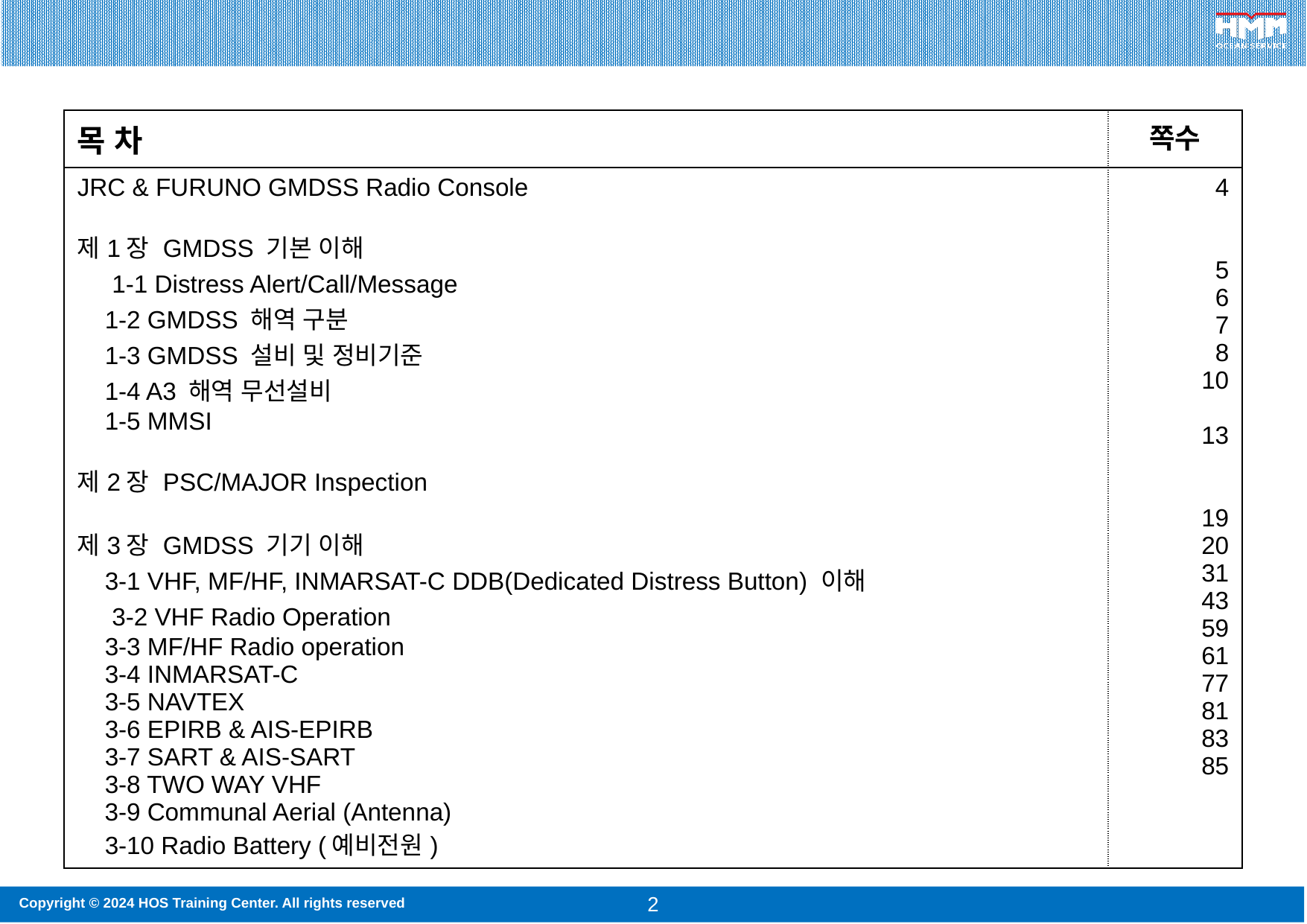

| 목 차 | 쪽수 |
| --- | --- |
| JRC & FURUNO GMDSS Radio Console 제1장 GMDSS 기본 이해 1-1 Distress Alert/Call/Message 1-2 GMDSS 해역 구분 1-3 GMDSS 설비 및 정비기준 1-4 A3 해역 무선설비 1-5 MMSI 제2장 PSC/MAJOR Inspection 제3장 GMDSS 기기 이해 3-1 VHF, MF/HF, INMARSAT-C DDB(Dedicated Distress Button) 이해 3-2 VHF Radio Operation 3-3 MF/HF Radio operation 3-4 INMARSAT-C 3-5 NAVTEX 3-6 EPIRB & AIS-EPIRB 3-7 SART & AIS-SART 3-8 TWO WAY VHF 3-9 Communal Aerial (Antenna) 3-10 Radio Battery (예비전원) | 4 5 6 7 8 10 13 19 20 31 43 59 61 77 81 83 85 |
2